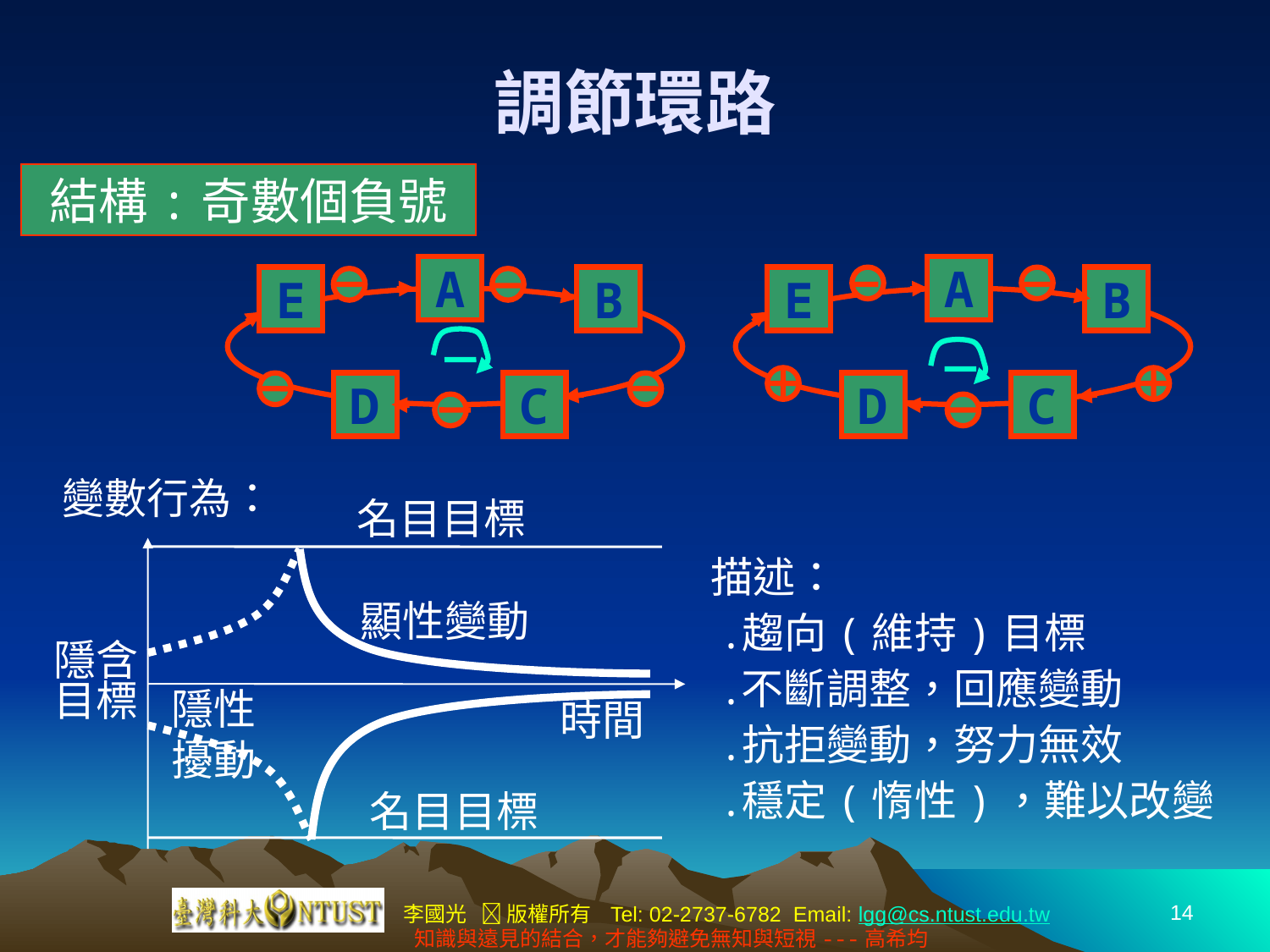

# 調節環路
結構:奇數個負號
A
E
B

D
C

A
E

B

D
C

變數行為：
名目目標

顯性變動
隱含目標
隱性擾動

時間

名目目標

描述：
 ․趨向(維持)目標
 ․不斷調整，回應變動
 ․抗拒變動，努力無效
 ․穩定(惰性)，難以改變
14